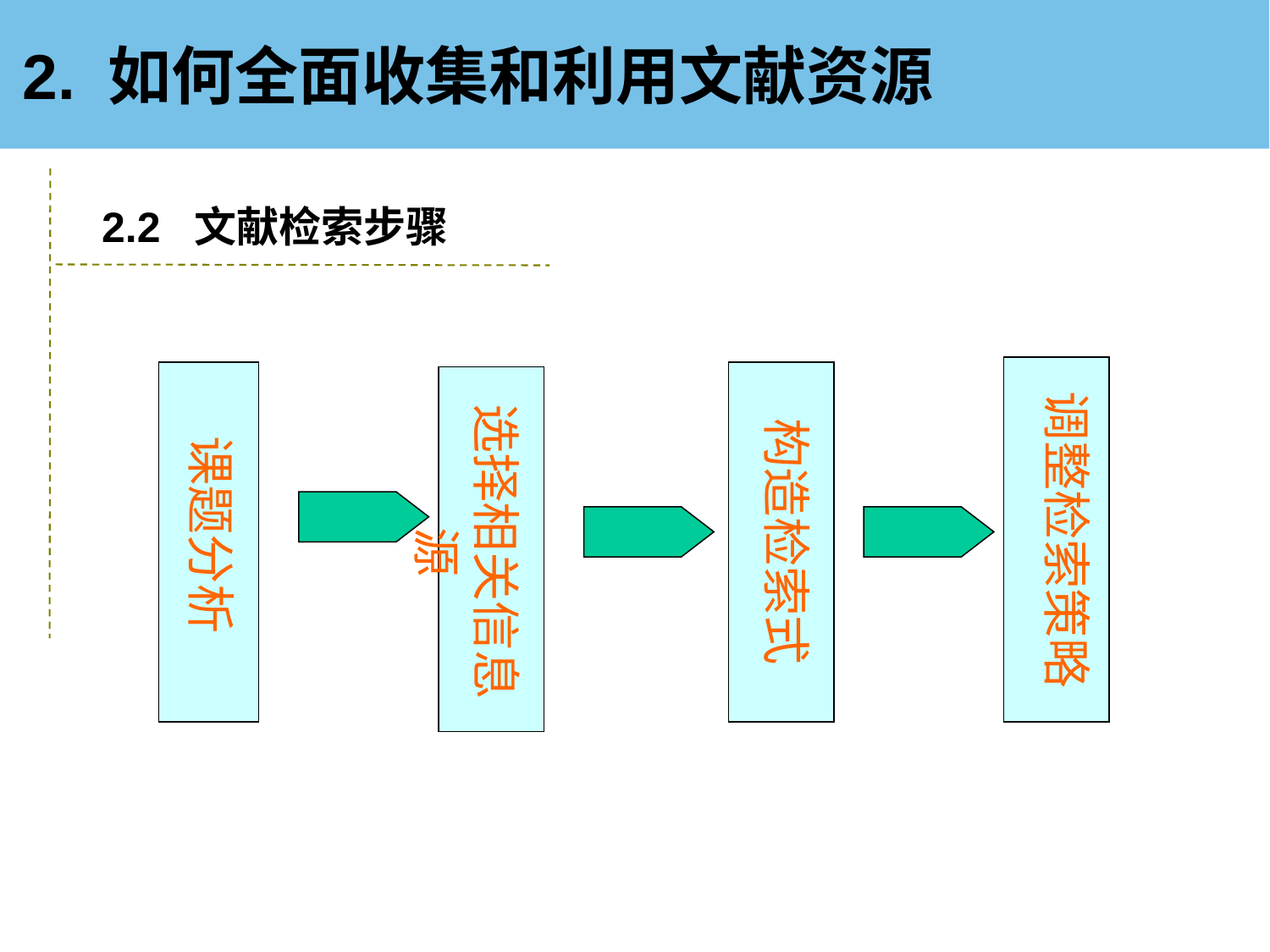

2. 如何全面收集和利用文献资源

2.2  文献检索步骤

选择相关信息源
调整检索策略
构造检索式

课题分析